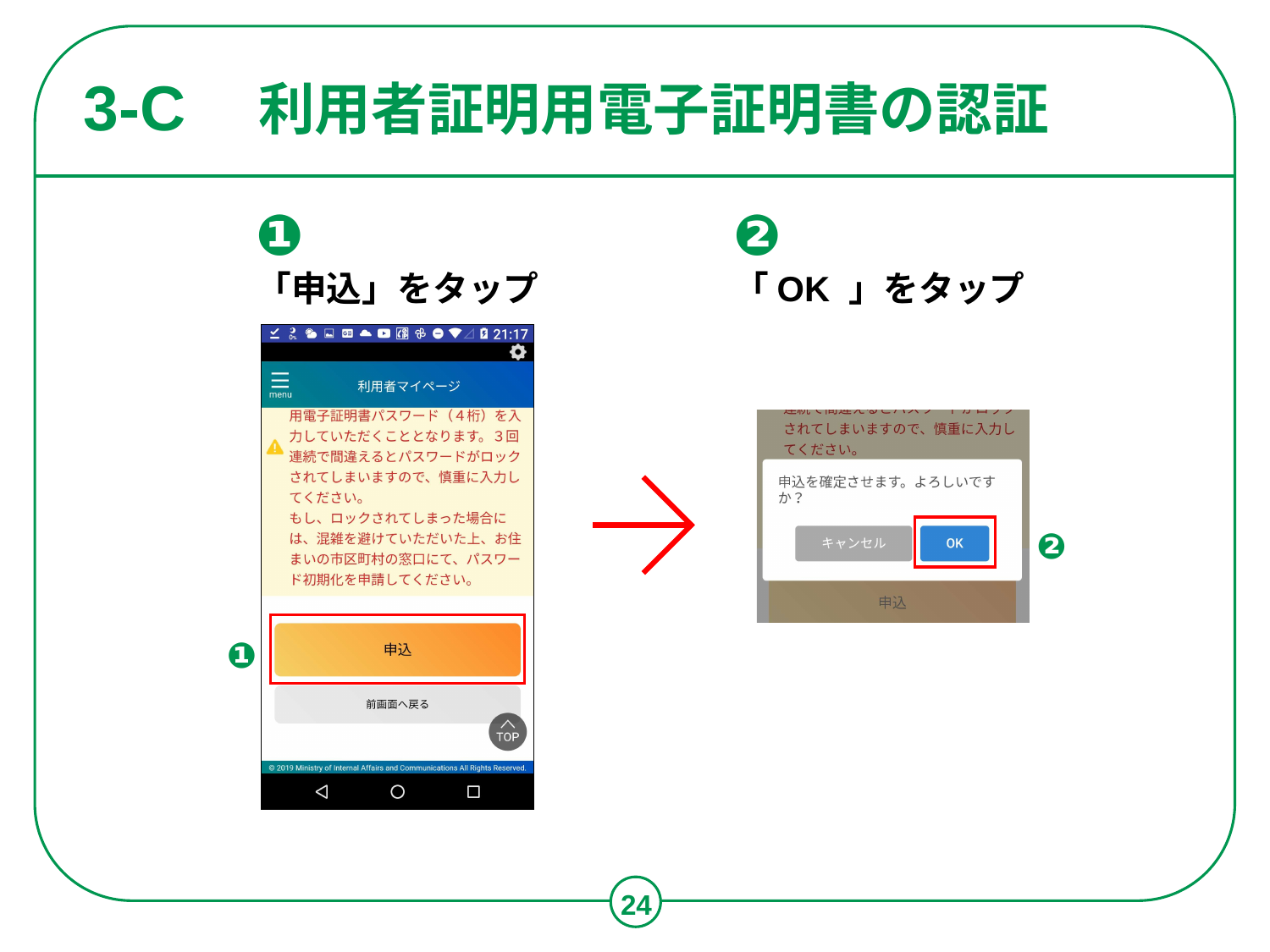

# 利用者証明用電子証明書の認証
3-C
❶
「申込」をタップ
❷
「OK 」をタップ

❷

❶